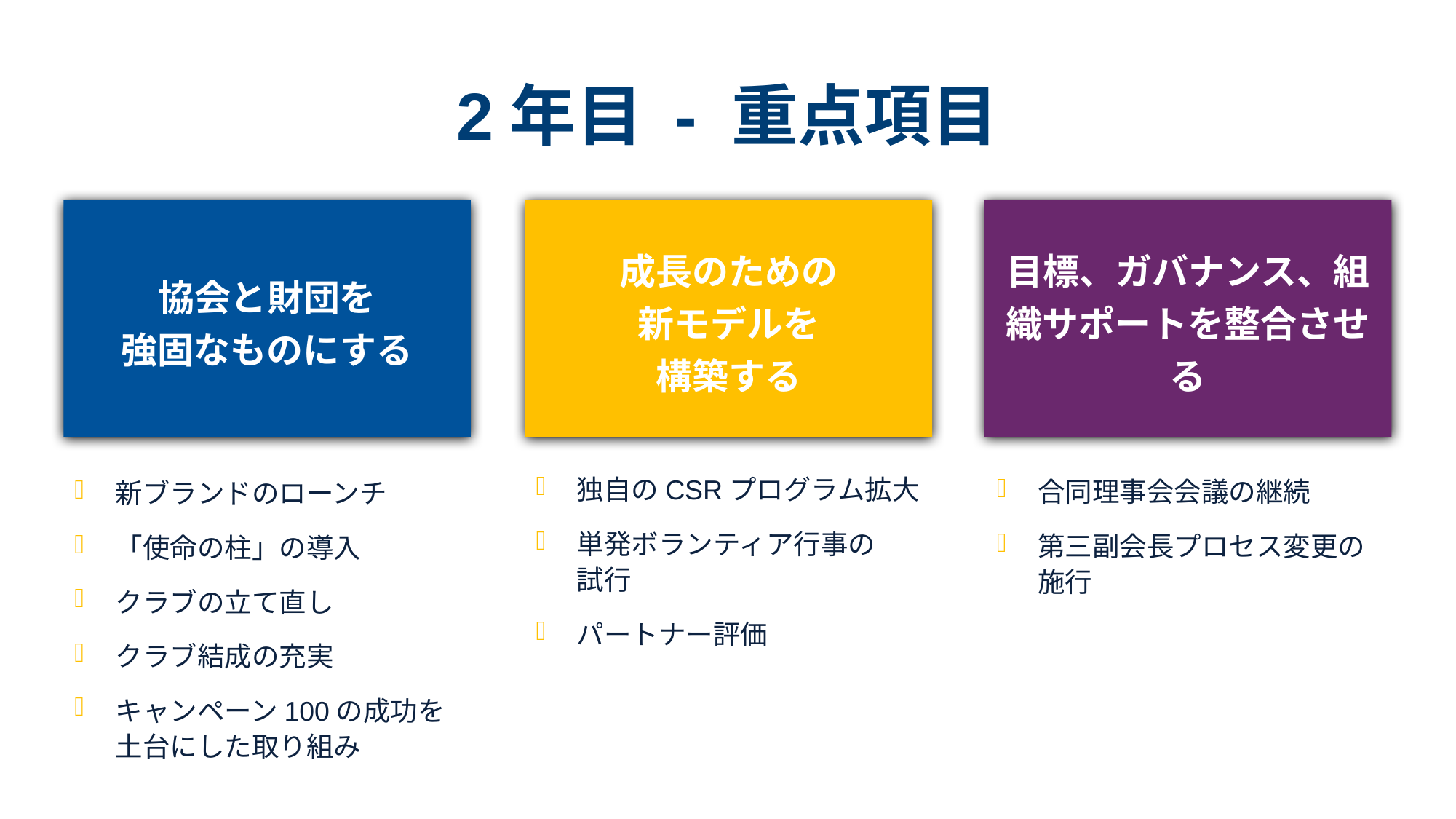

# 2年目 - 重点項目
協会と財団を
強固なものにする
成長のための
新モデルを
構築する
目標、ガバナンス、組織サポートを整合させる
独自のCSRプログラム拡大
単発ボランティア行事の
試行
パートナー評価
合同理事会会議の継続
第三副会長プロセス変更の施行
新ブランドのローンチ
「使命の柱」の導入
クラブの立て直し
クラブ結成の充実
キャンペーン100の成功を土台にした取り組み